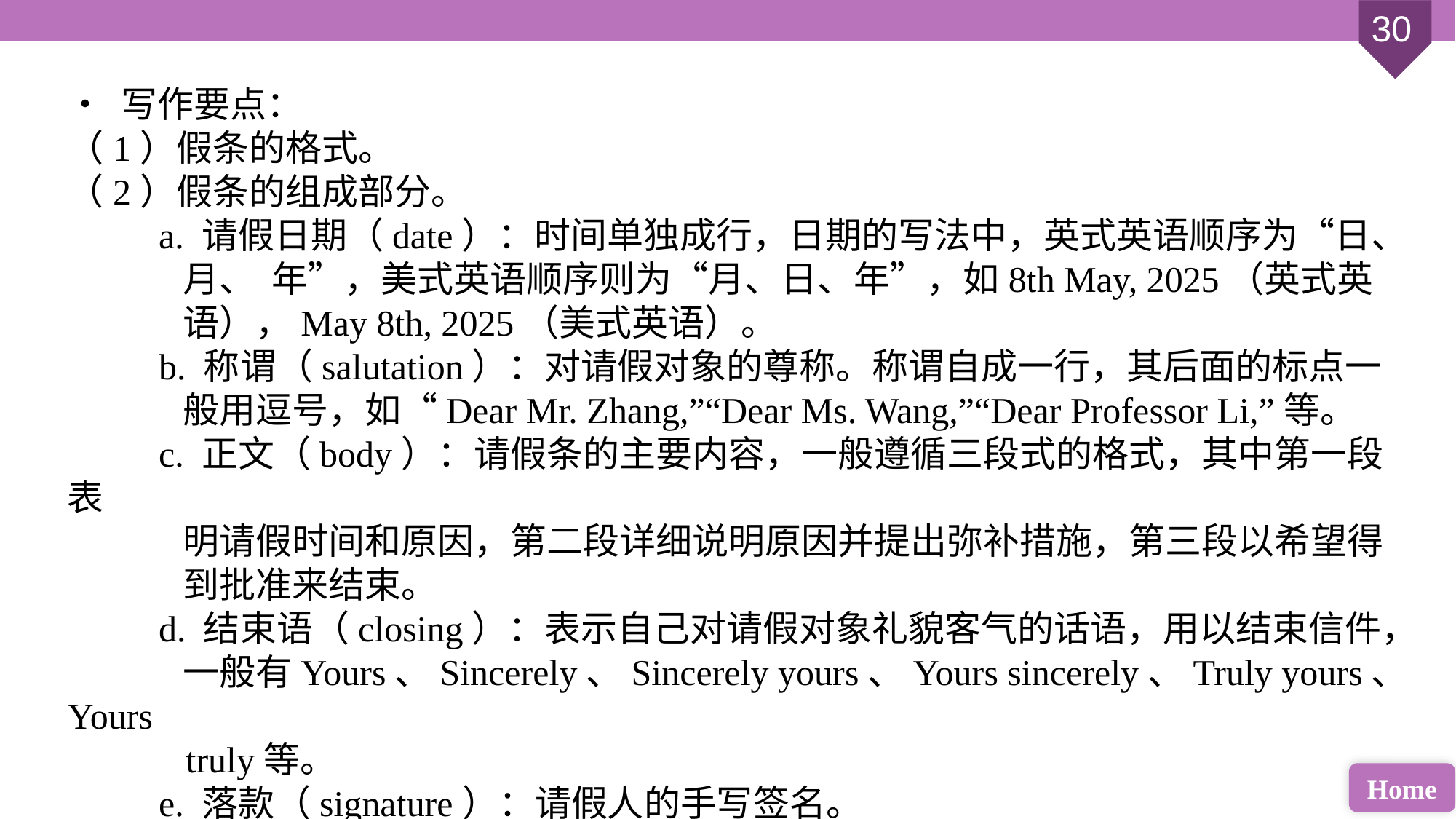

• 写作要点：
（1）假条的格式。
（2）假条的组成部分。
          a. 请假日期（date）：时间单独成行，日期的写法中，英式英语顺序为“日、
             月、  年”，美式英语顺序则为“月、日、年”，如8th May, 2025（英式英
             语），May 8th, 2025（美式英语）。
          b. 称谓（salutation）：对请假对象的尊称。称谓自成一行，其后面的标点一
             般用逗号，如“Dear Mr. Zhang,”“Dear Ms. Wang,”“Dear Professor Li,”等。
          c. 正文（body）：请假条的主要内容，一般遵循三段式的格式，其中第一段表
             明请假时间和原因，第二段详细说明原因并提出弥补措施，第三段以希望得
             到批准来结束。
          d. 结束语（closing）：表示自己对请假对象礼貌客气的话语，用以结束信件，
             一般有Yours、Sincerely、Sincerely yours、Yours sincerely、Truly yours、Yours
             truly等。
          e. 落款（signature）：请假人的手写签名。